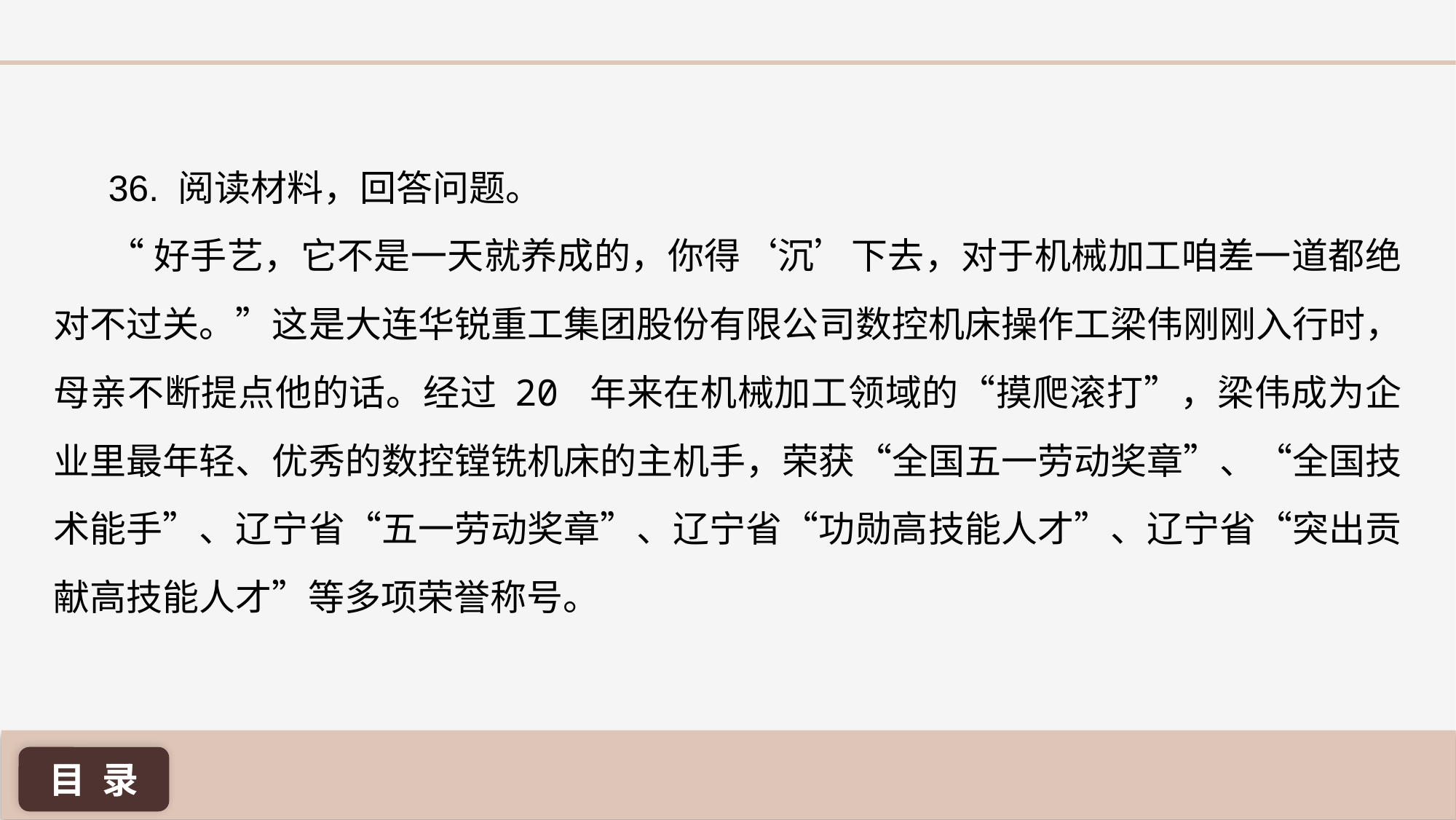

36. 阅读材料，回答问题。
“好手艺，它不是一天就养成的，你得‘沉’下去，对于机械加工咱差一道都绝对不过关。”这是大连华锐重工集团股份有限公司数控机床操作工梁伟刚刚入行时，母亲不断提点他的话。经过 20 年来在机械加工领域的“摸爬滚打”，梁伟成为企业里最年轻、优秀的数控镗铣机床的主机手，荣获“全国五一劳动奖章”、“全国技术能手”、辽宁省“五一劳动奖章”、辽宁省“功勋高技能人才”、辽宁省“突出贡献高技能人才”等多项荣誉称号。